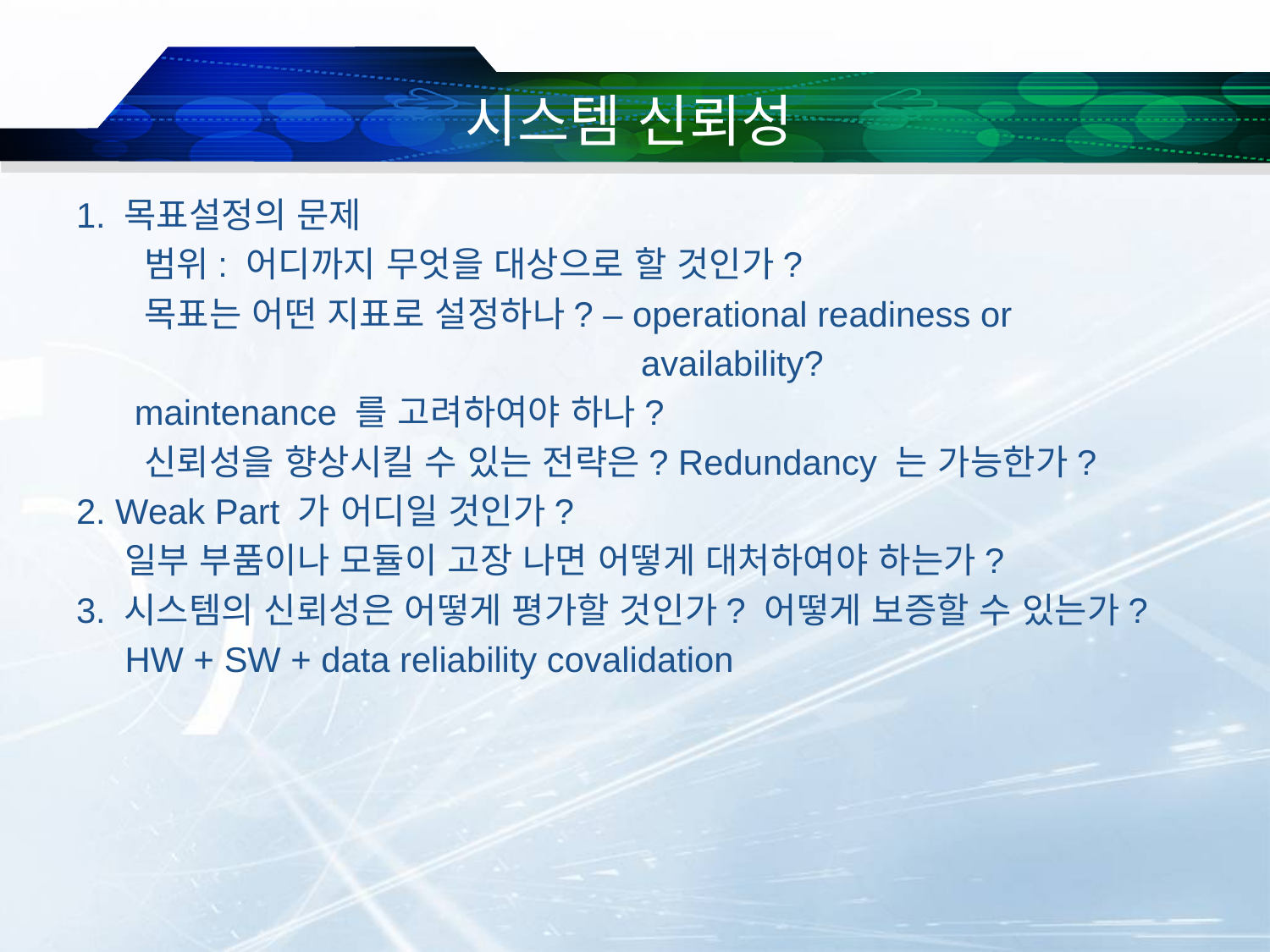

# 시스템 신뢰성
1. 목표설정의 문제
      범위: 어디까지 무엇을 대상으로 할 것인가?
      목표는 어떤 지표로 설정하나? – operational readiness or
                                                          availability?
      maintenance 를 고려하여야 하나?
      신뢰성을 향상시킬 수 있는 전략은? Redundancy 는 가능한가?
2. Weak Part 가 어디일 것인가?
    일부 부품이나 모듈이 고장 나면 어떻게 대처하여야 하는가?
3. 시스템의 신뢰성은 어떻게 평가할 것인가? 어떻게 보증할 수 있는가?
     HW + SW + data reliability covalidation